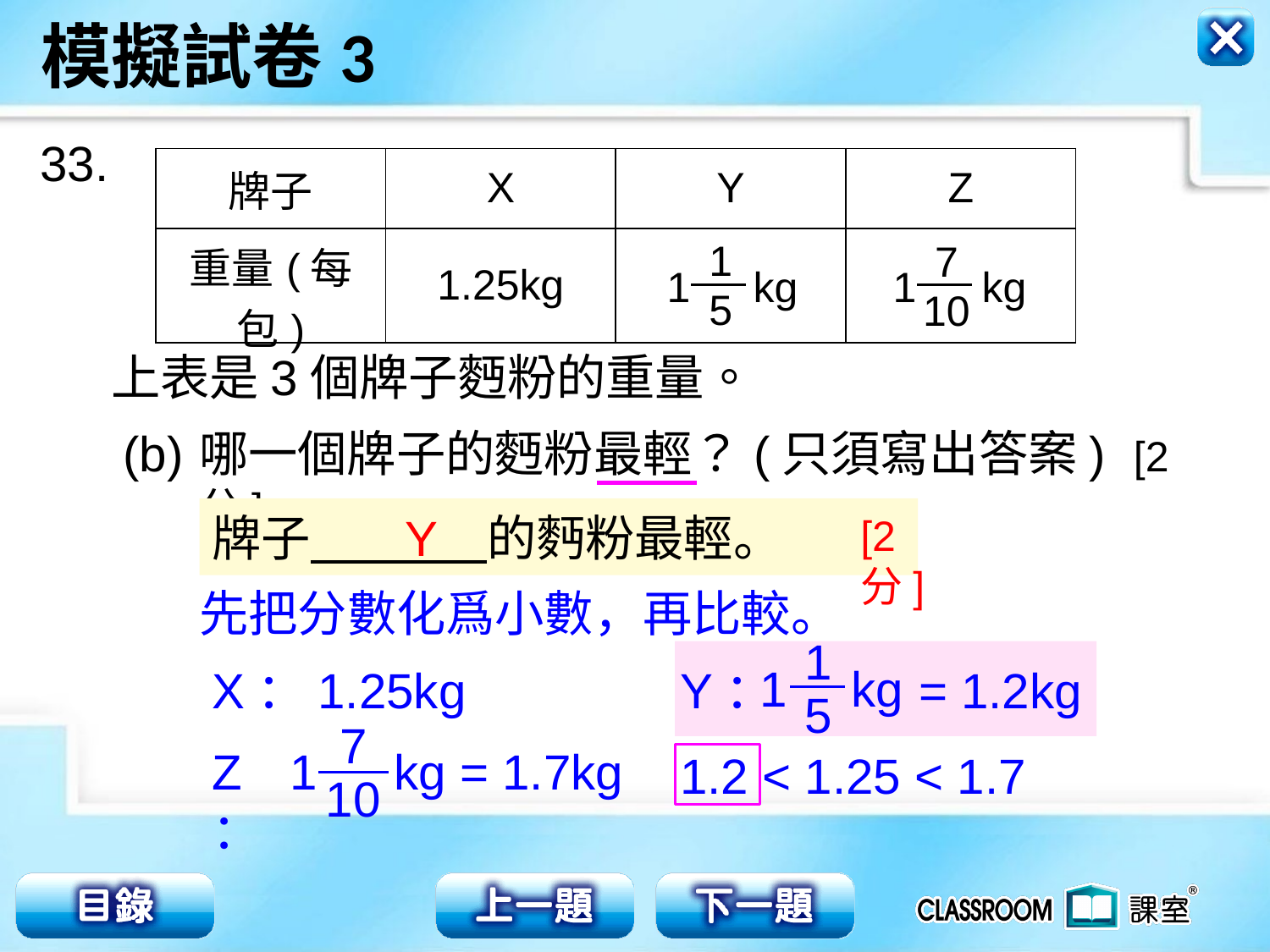

33.
| 牌子 | X | Y | Z |
| --- | --- | --- | --- |
| 重量(每包) | 1.25kg |  |  |
1
5
1
kg
7
10
1
kg
上表是3個牌子麪粉的重量。
(b)
哪一個牌子的麪粉最輕？(只須寫出答案)  [2分]
牌子                的麪粉最輕。
Y
[2分]
先把分數化爲小數，再比較。
1
5
kg
1
Y：

X：1.25kg
= 1.2kg
7
10
1
kg
Z：
= 1.7kg
1.2 < 1.25 < 1.7